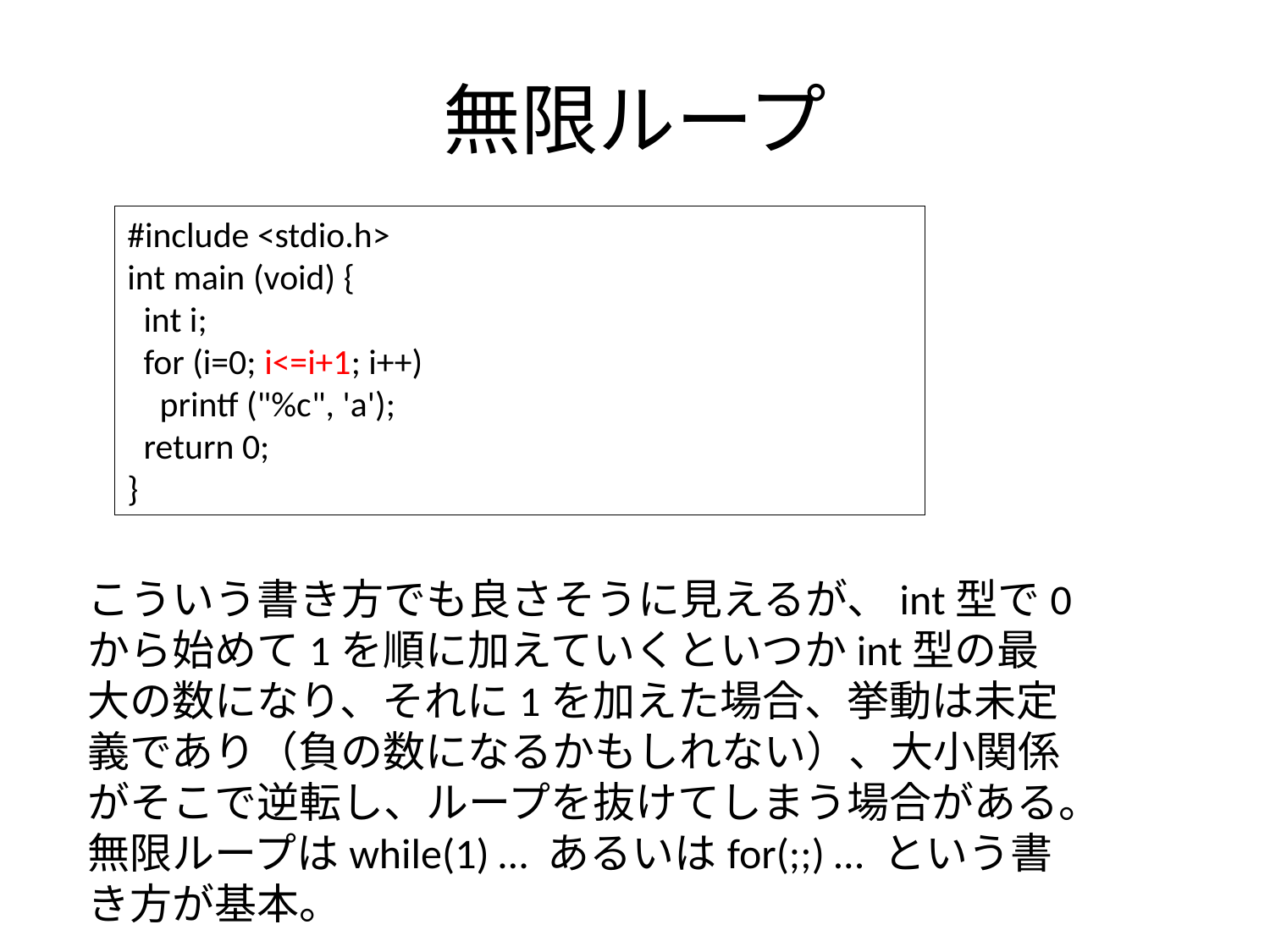

# 無限ループ
#include <stdio.h>
int main (void) {
  int i;
  for (i=0; i<=i+1; i++)
    printf ("%c", 'a');
  return 0;
}
こういう書き方でも良さそうに見えるが、int型で0から始めて1を順に加えていくといつかint型の最大の数になり、それに1を加えた場合、挙動は未定義であり（負の数になるかもしれない）、大小関係がそこで逆転し、ループを抜けてしまう場合がある。無限ループはwhile(1) … あるいはfor(;;) … という書き方が基本。